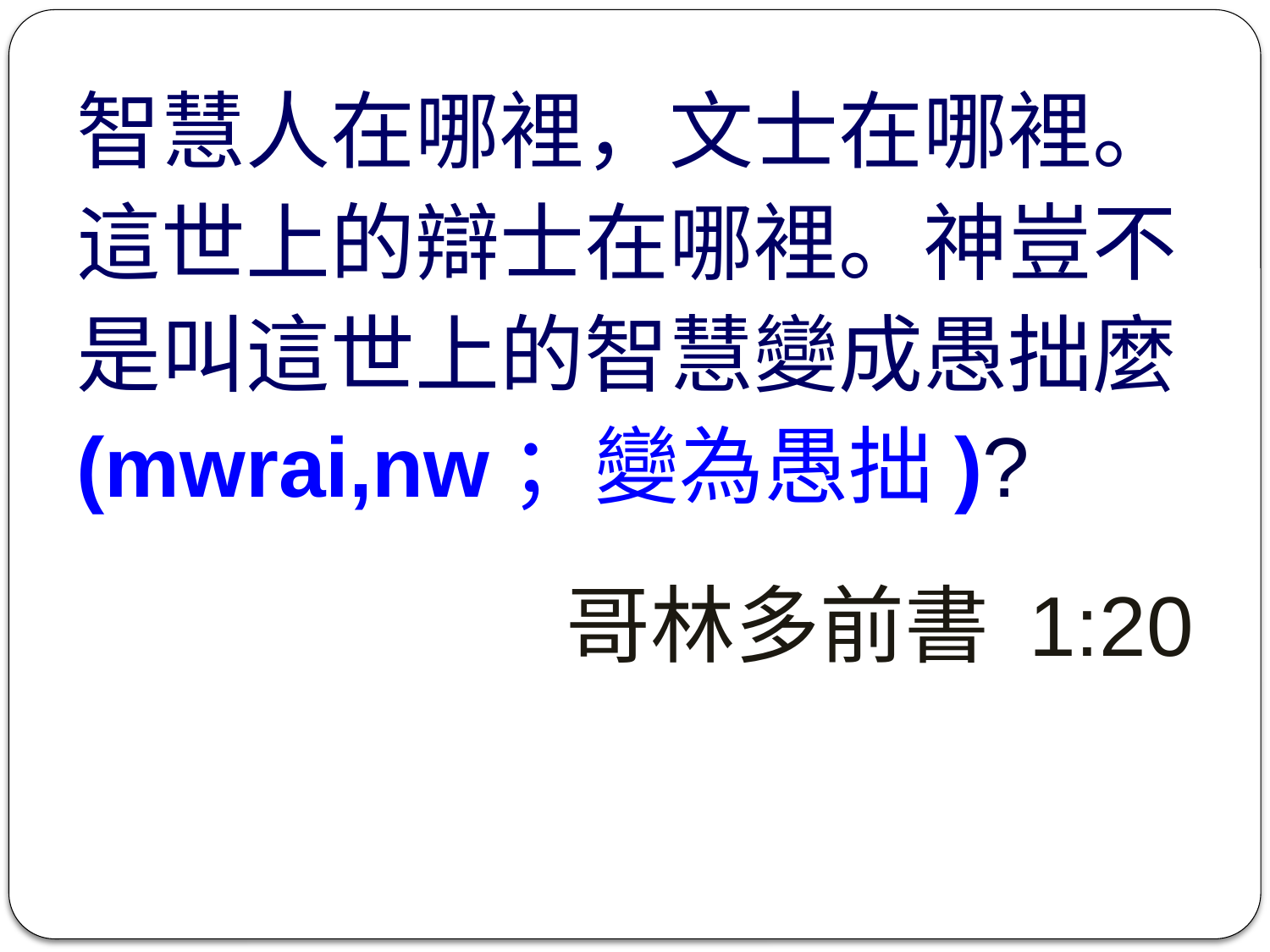

智慧人在哪裡，文士在哪裡。這世上的辯士在哪裡。神豈不是叫這世上的智慧變成愚拙麼 (mwrai,nw；變為愚拙)?
哥林多前書 1:20